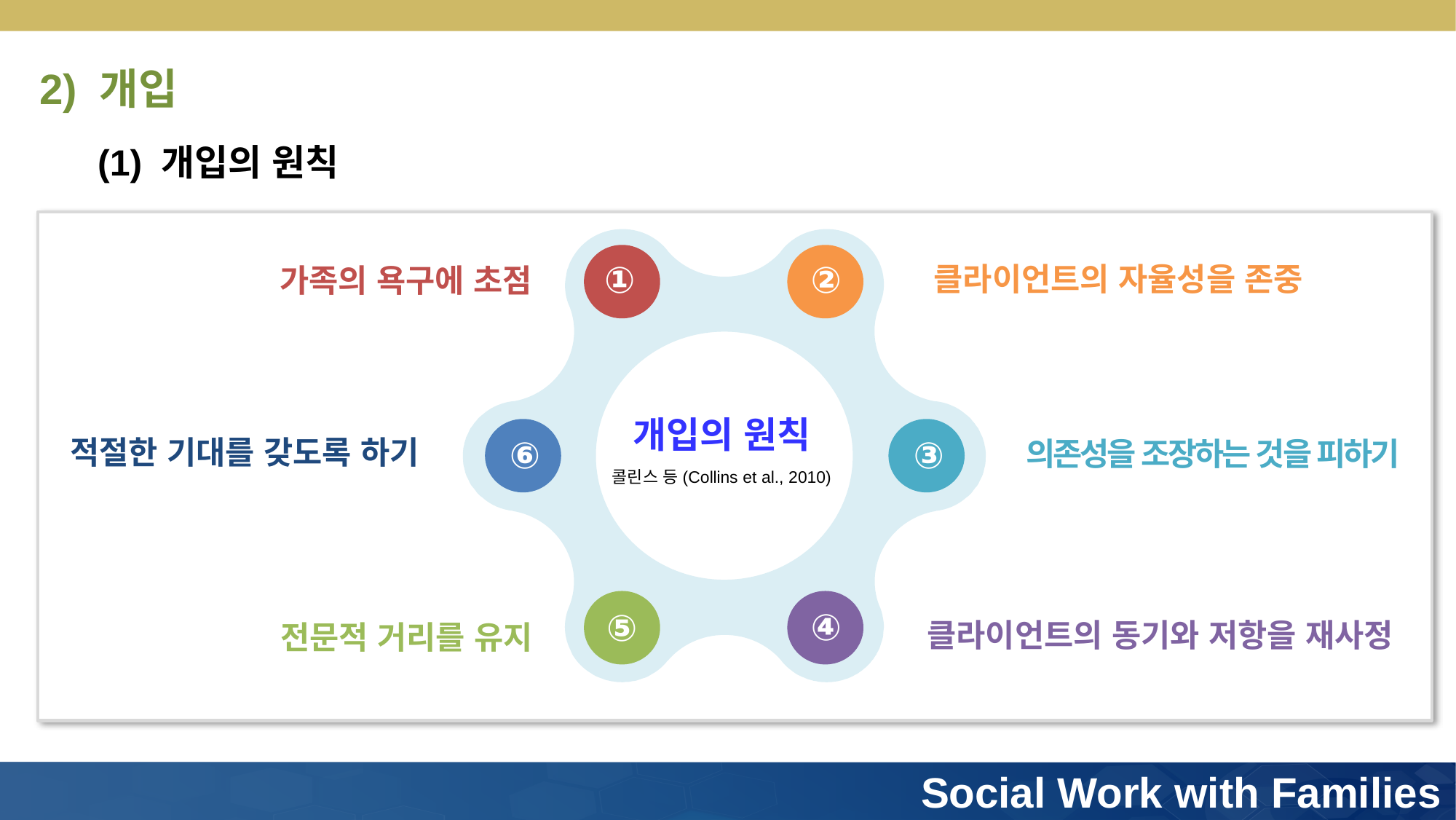

2) 개입
(1) 개입의 원칙

①
②
클라이언트의 자율성을 존중
가족의 욕구에 초점
개입의 원칙
⑥
③
적절한 기대를 갖도록 하기
의존성을 조장하는 것을 피하기
콜린스 등(Collins et al., 2010)
④
⑤
클라이언트의 동기와 저항을 재사정
전문적 거리를 유지